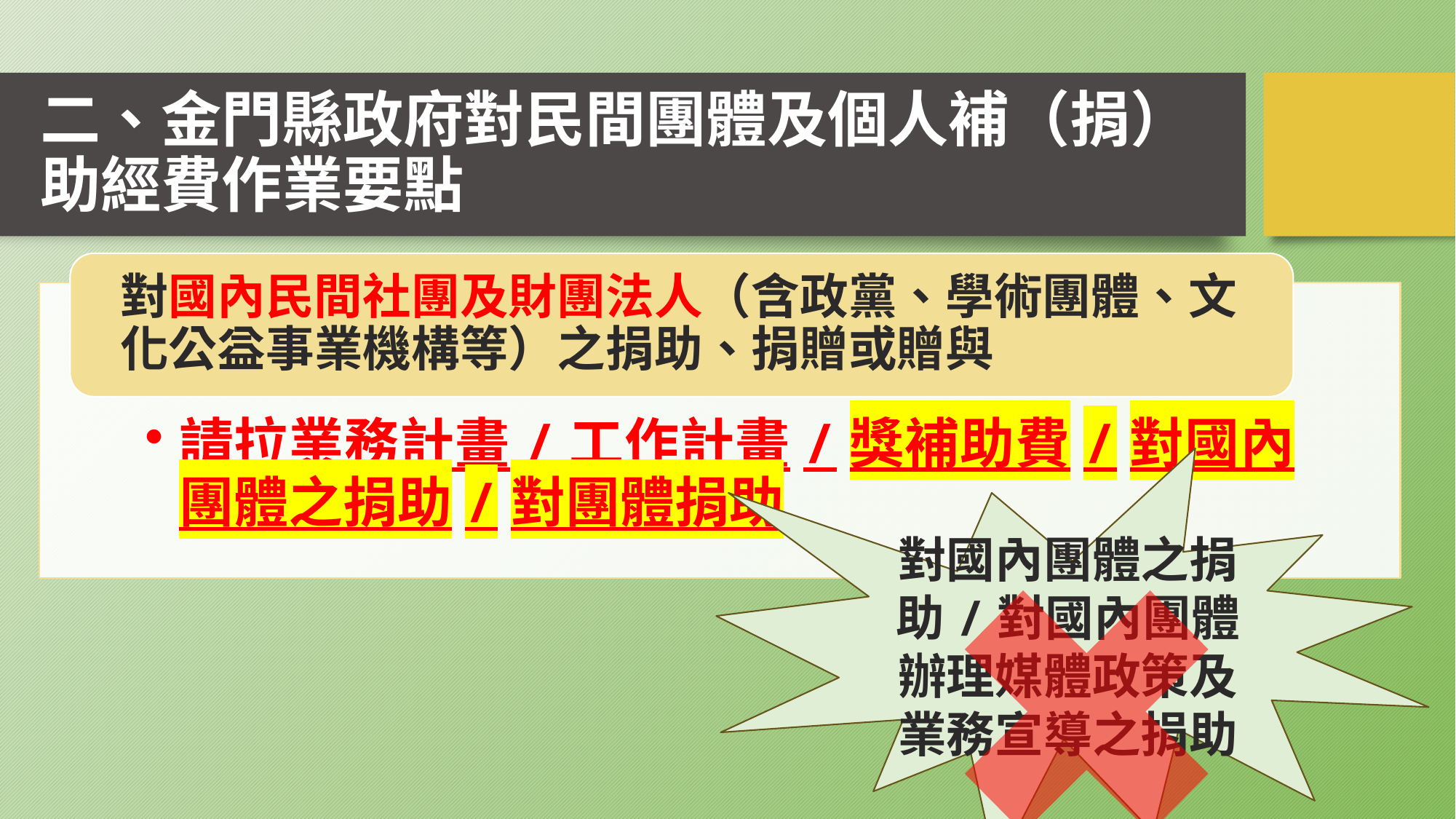

# 二、金門縣政府對民間團體及個人補（捐）助經費作業要點
請拉業務計畫/工作計畫/獎補助費/對國內團體之捐助/對團體捐助
對國內民間社團及財團法人（含政黨、學術團體、文化公益事業機構等）之捐助、捐贈或贈與
對國內團體之捐助/對國內團體辦理媒體政策及業務宣導之捐助